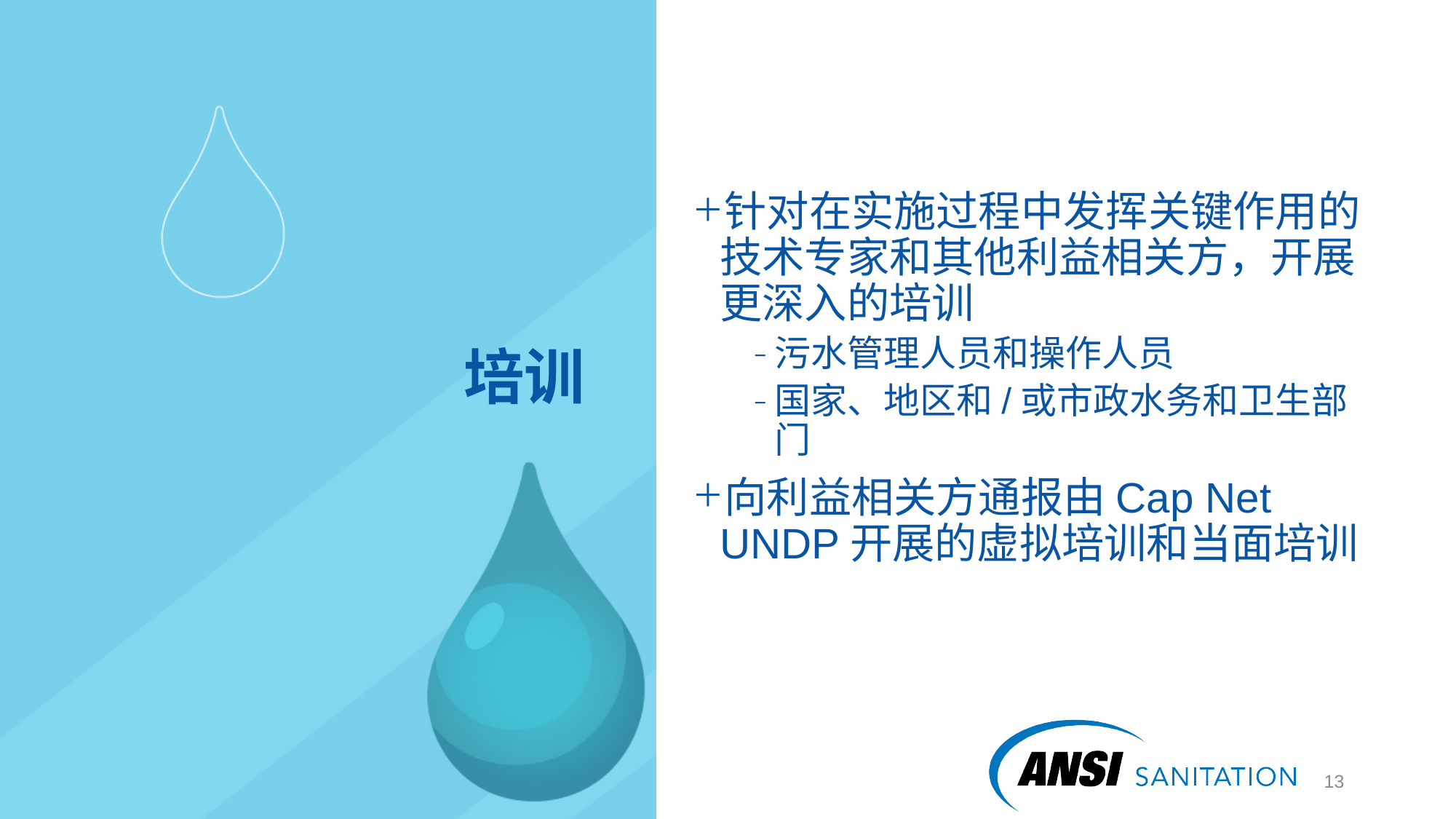

针对在实施过程中发挥关键作用的技术专家和其他利益相关方，开展更深入的培训
污水管理人员和操作人员
国家、地区和/或市政水务和卫生部门
向利益相关方通报由Cap Net UNDP开展的虚拟培训和当面培训

# 培训
13